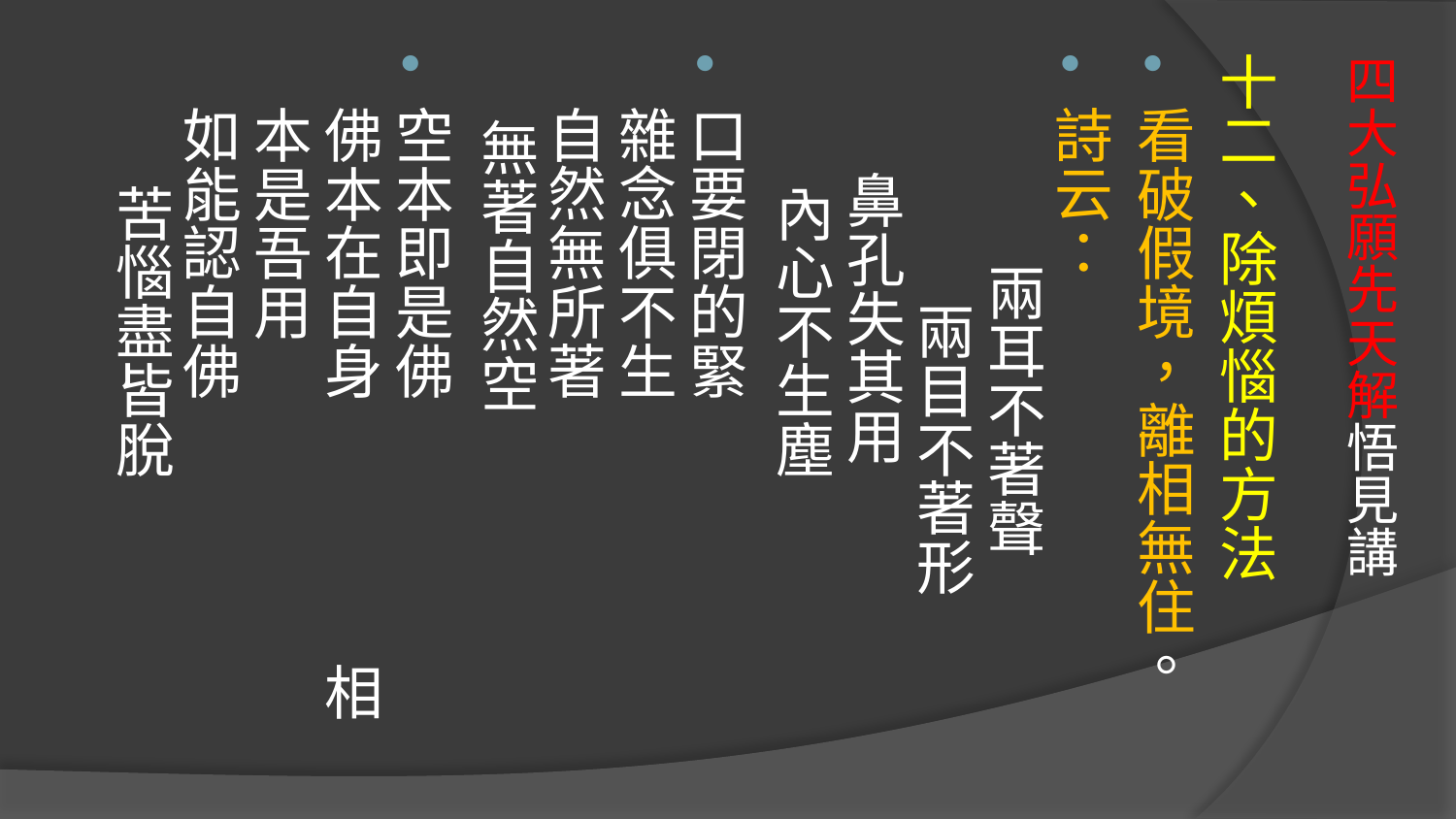

十二、除煩惱的方法
看破假境，離相無住。
詩云：                                                  兩耳不著聲                                兩目不著形                   鼻孔失其用                              內心不生塵
口要閉的緊                            雜念俱不生                            自然無所著                              無著自然空
空本即是佛                           佛本在自身                    相本是吾用                                 如能認自佛                                   苦惱盡皆脫

# 四大弘願先天解悟見講